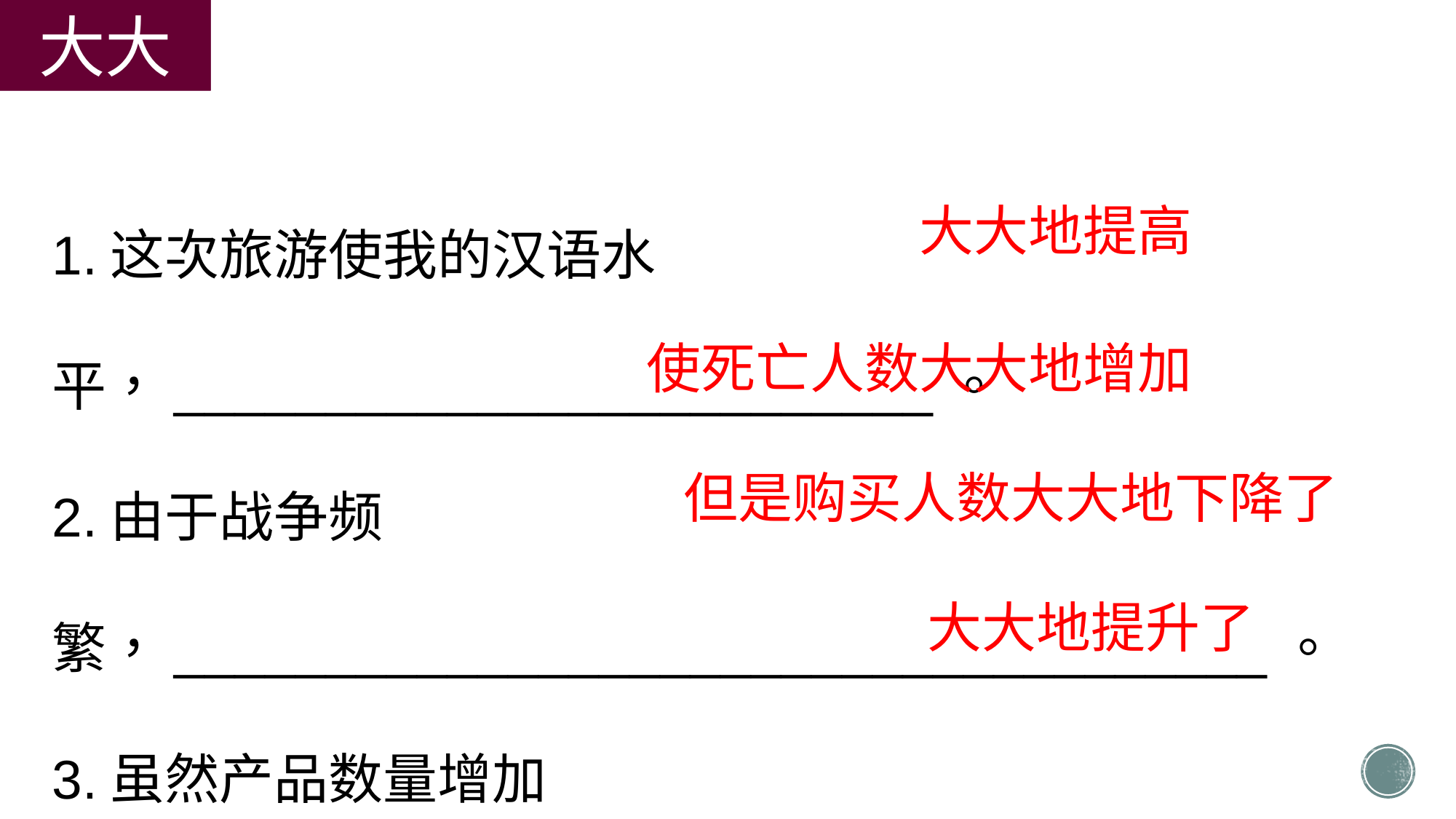

大大
大大
1.这次旅游使我的汉语水平，_________________________。
2.由于战争频繁，____________________________________。
3.虽然产品数量增加了，______________________________。
4.中国西部地区的经济发展水平_______________________。
大大地提高
使死亡人数大大地增加
但是购买人数大大地下降了
大大地提升了